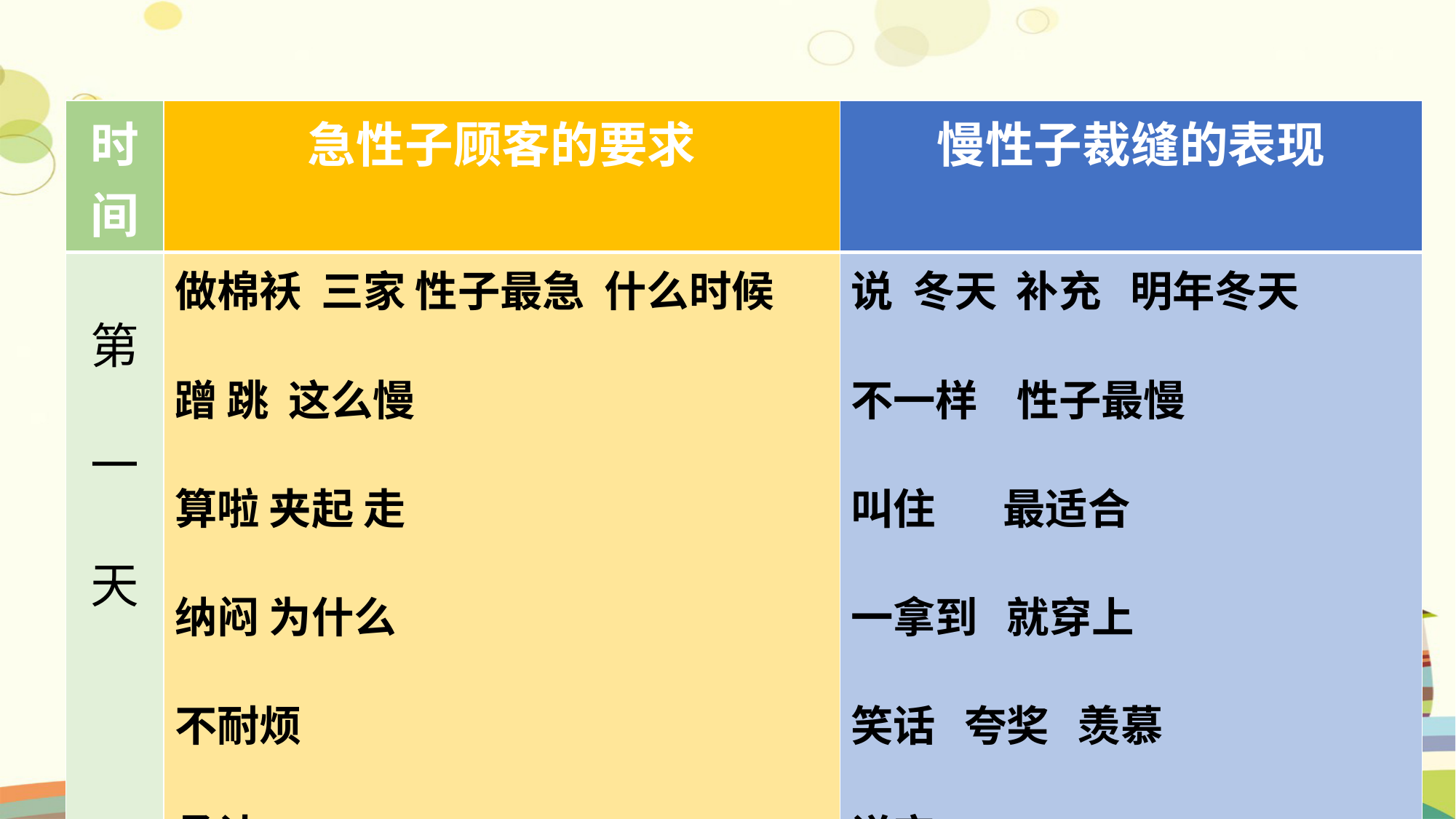

| 时间 | 急性子顾客的要求 | 慢性子裁缝的表现 |
| --- | --- | --- |
| 第一天 | 做棉袄 三家 性子最急 什么时候 蹭 跳 这么慢 算啦 夹起 走 纳闷 为什么 不耐烦 承认 | 说 冬天 补充 明年冬天 不一样 性子最慢 叫住 最适合 一拿到 就穿上 笑话 夸奖 羡慕 说定 |